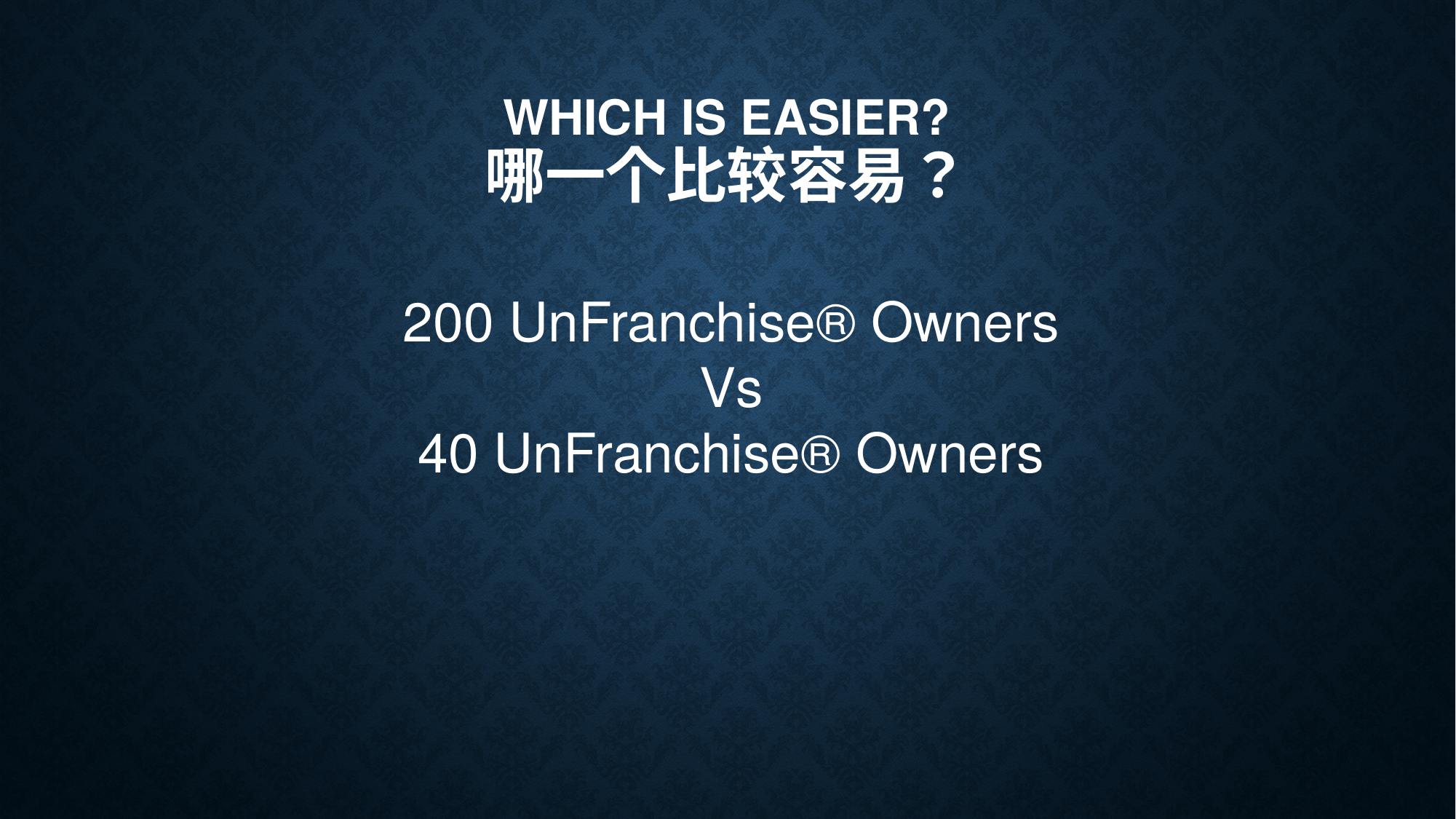

# Which is easier? 哪一个比较容易？
200 UnFranchise® Owners
Vs
40 UnFranchise® Owners